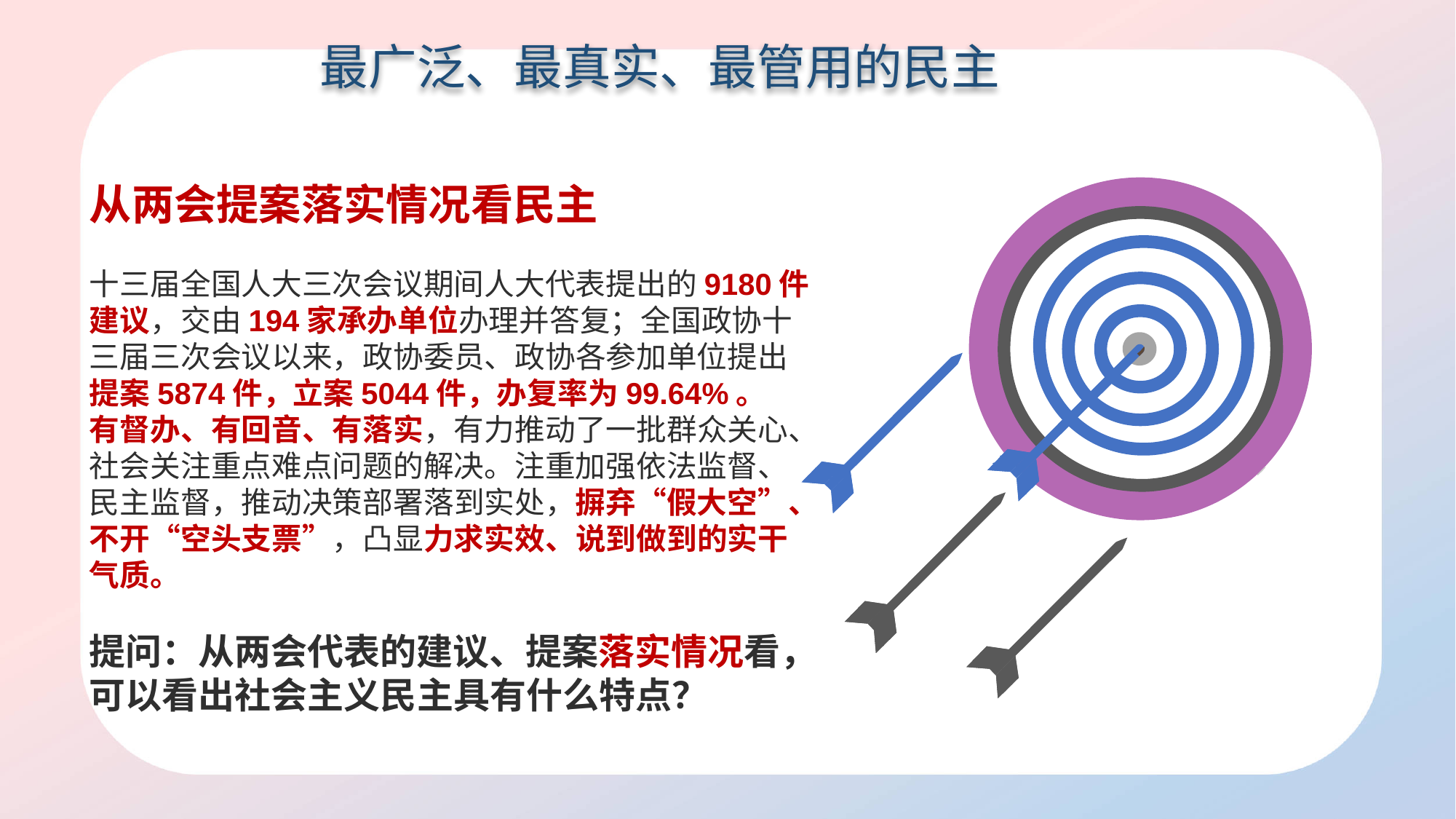

最广泛、最真实、最管用的民主
从两会提案落实情况看民主

十三届全国人大三次会议期间人大代表提出的9180件建议，交由194家承办单位办理并答复；全国政协十三届三次会议以来，政协委员、政协各参加单位提出提案5874件，立案5044件，办复率为99.64%。
有督办、有回音、有落实，有力推动了一批群众关心、社会关注重点难点问题的解决。注重加强依法监督、民主监督，推动决策部署落到实处，摒弃“假大空”、不开“空头支票”，凸显力求实效、说到做到的实干气质。

提问：从两会代表的建议、提案落实情况看，可以看出社会主义民主具有什么特点？

22